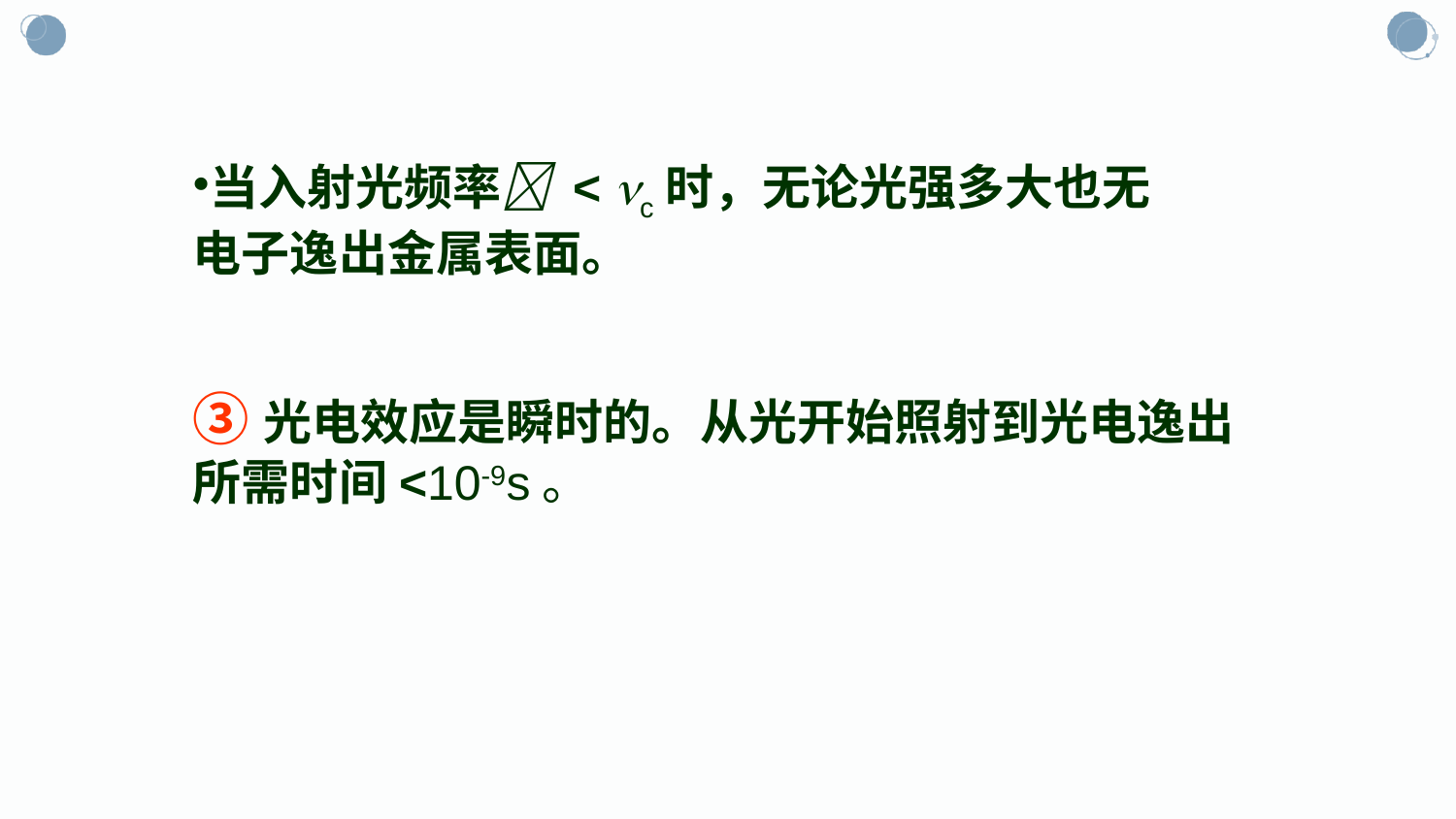

当入射光频率ν < νc时，无论光强多大也无电子逸出金属表面。
③光电效应是瞬时的。从光开始照射到光电逸出所需时间<10-9s。